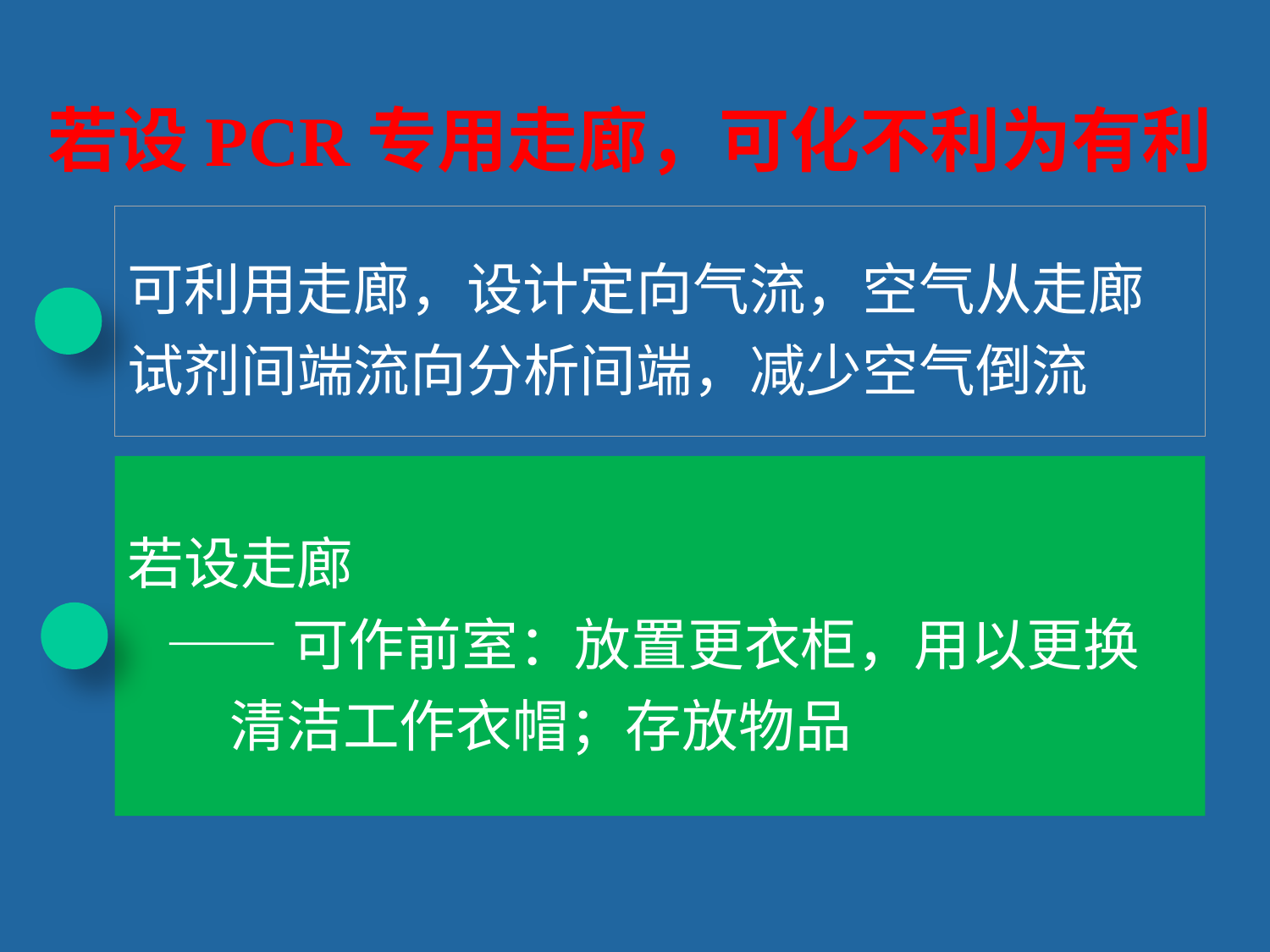

若设PCR专用走廊，可化不利为有利
可利用走廊，设计定向气流，空气从走廊试剂间端流向分析间端，减少空气倒流

若设走廊
   ——可作前室：放置更衣柜，用以更换
       清洁工作衣帽；存放物品